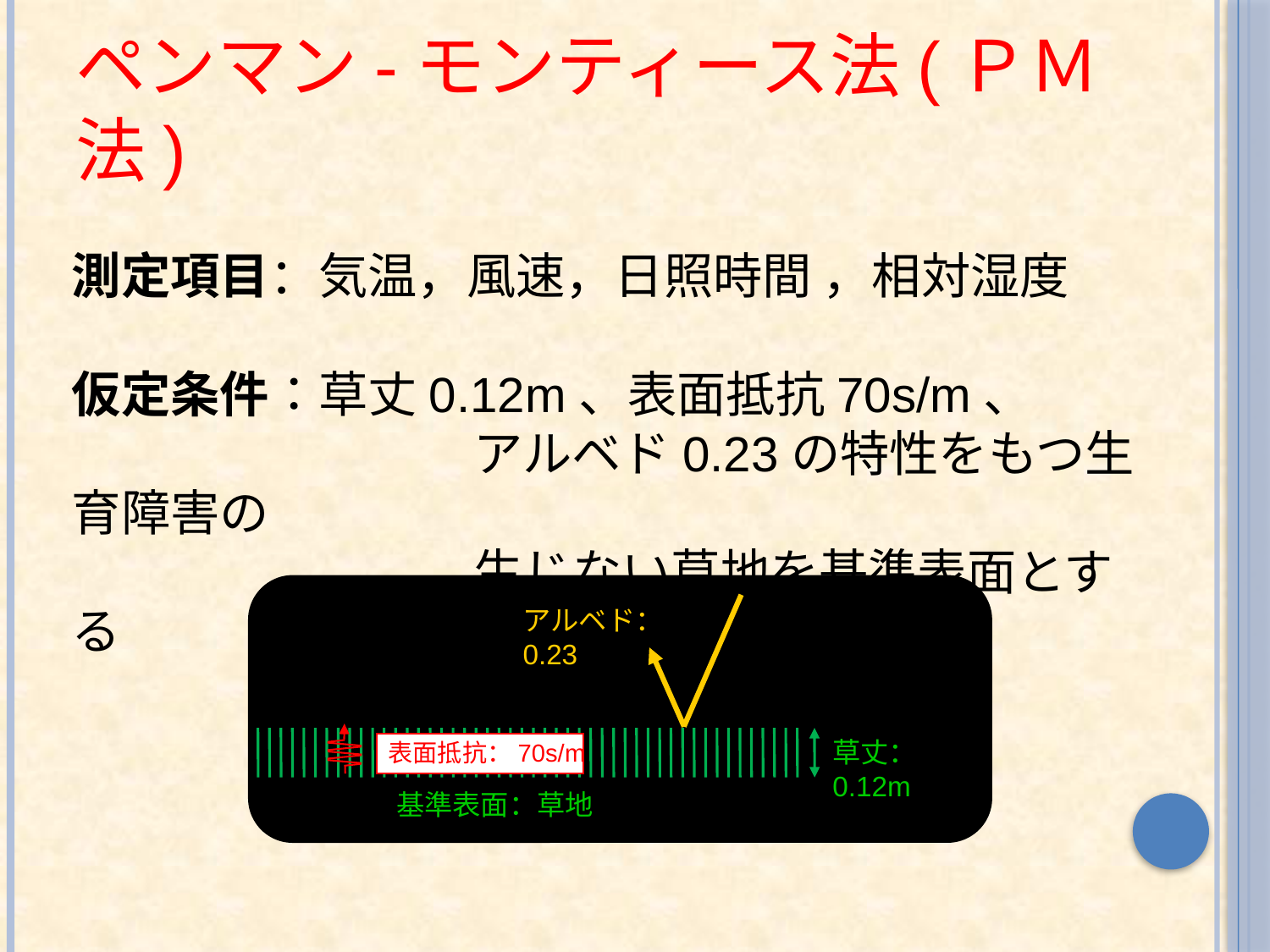

# ペンマン-モンティース法(ＰＭ法)
測定項目：気温，風速，日照時間 ，相対湿度

仮定条件：草丈0.12m、表面抵抗70s/m、
		　　　アルベド0.23の特性をもつ生育障害の
		　　　生じない草地を基準表面とする

アルベド：0.23

草丈：0.12m
表面抵抗：70s/m

基準表面：草地